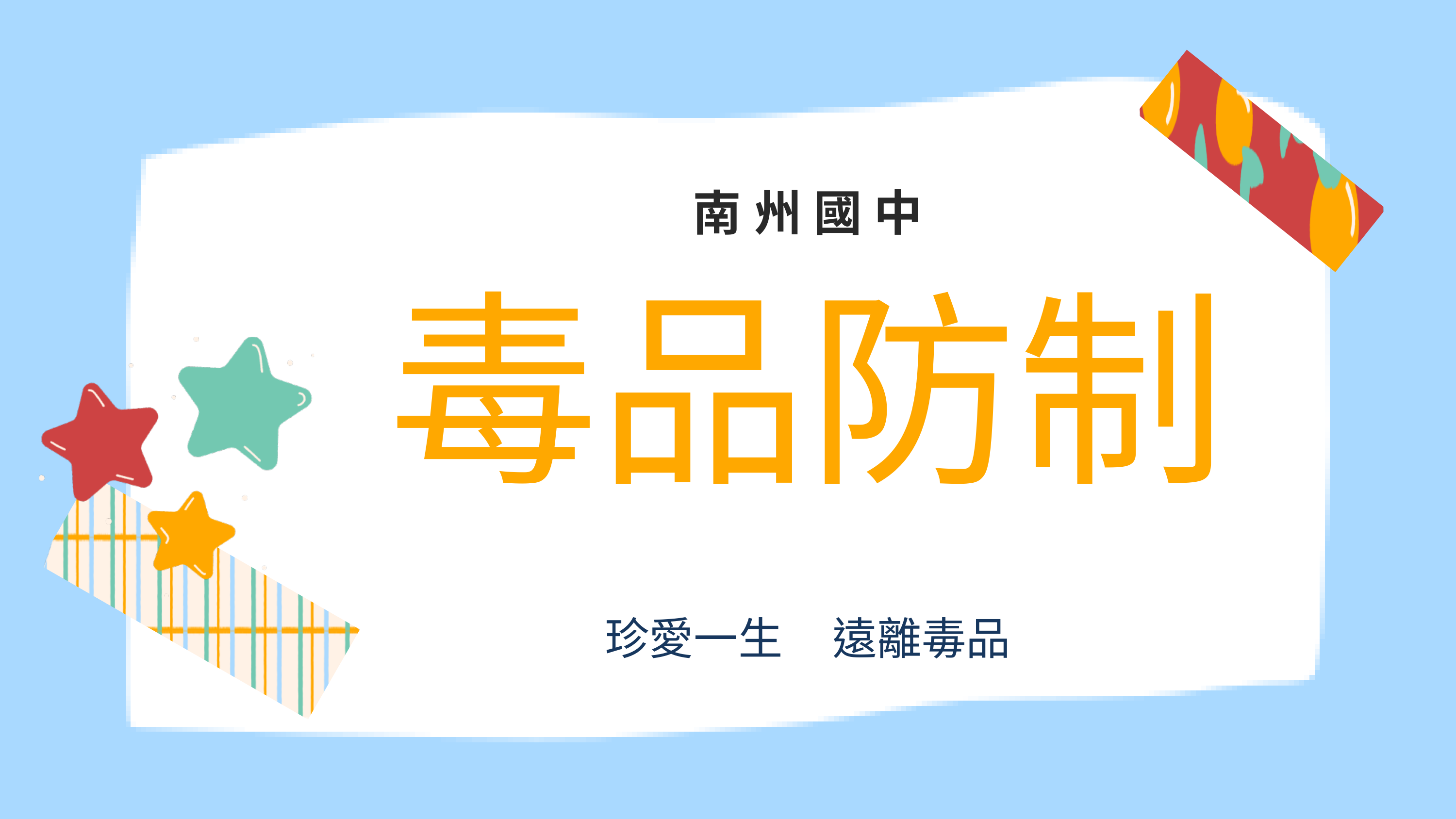

南 州 國 中
毒品防制
珍愛一生     遠離毒品